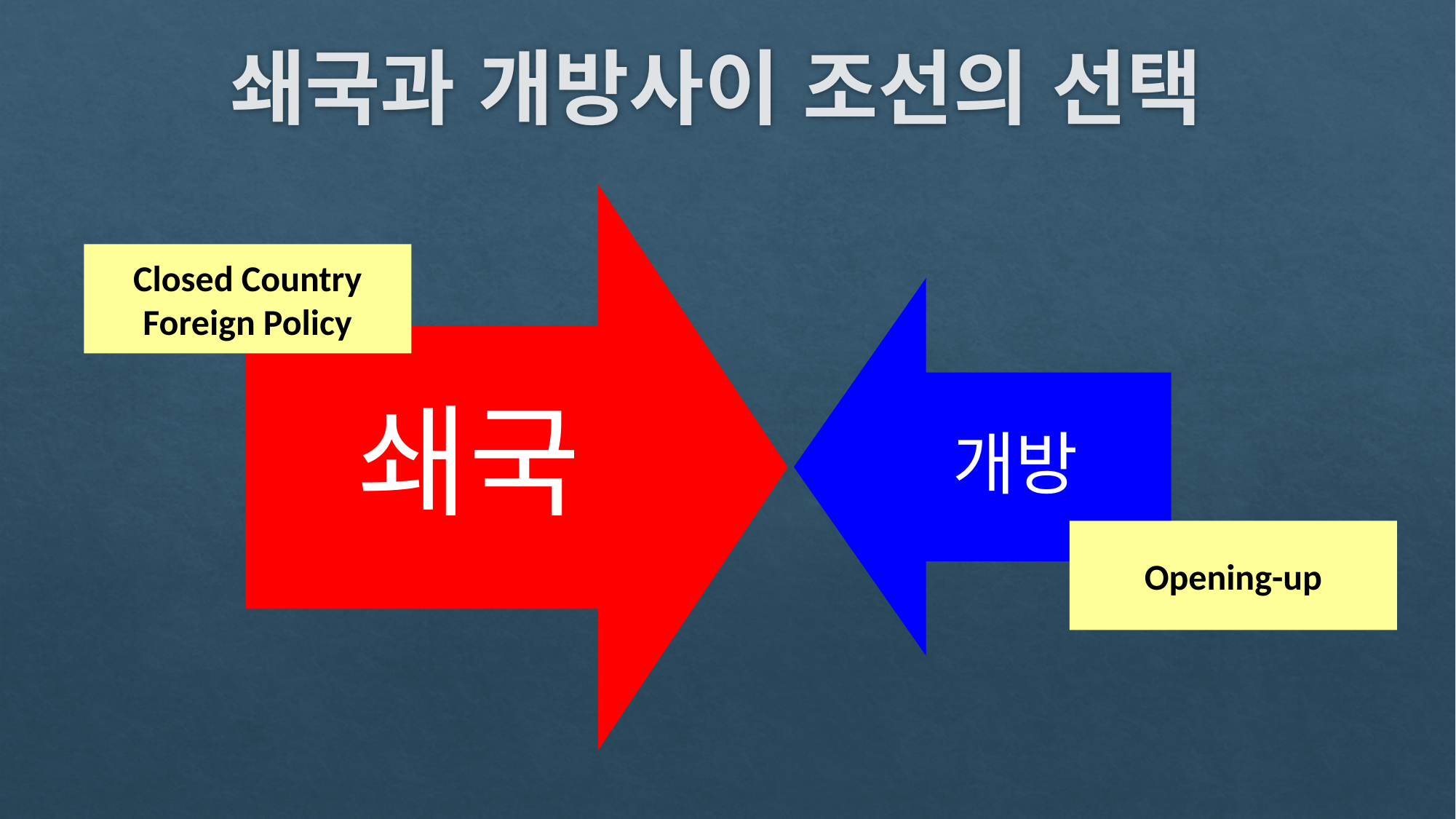

# 쇄국과 개방사이 조선의 선택
쇄국
개방
Closed Country
Foreign Policy
Opening-up